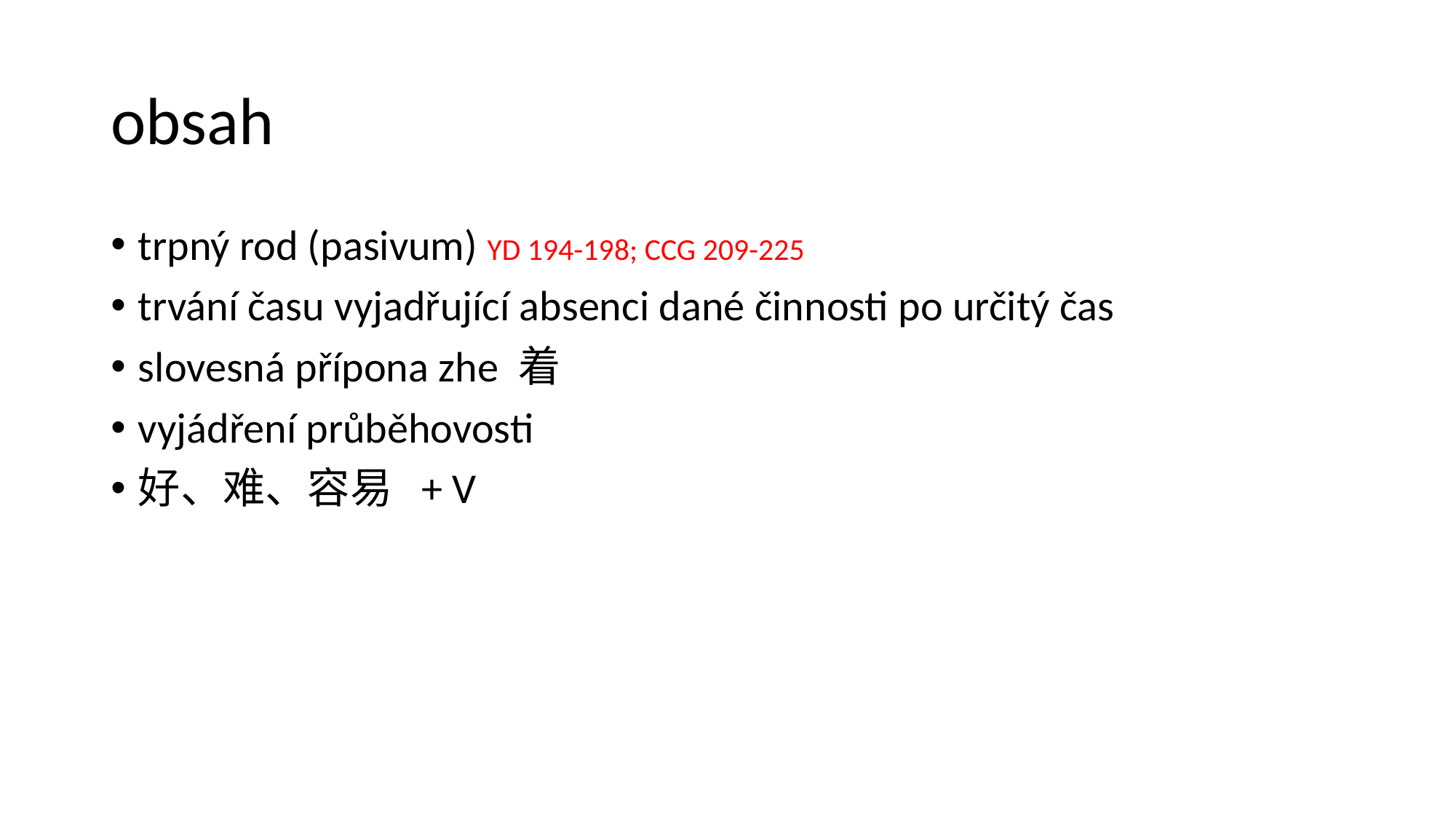

# obsah
trpný rod (pasivum) YD 194-198; CCG 209-225
trvání času vyjadřující absenci dané činnosti po určitý čas
slovesná přípona zhe 着
vyjádření průběhovosti
好、难、容易  + V